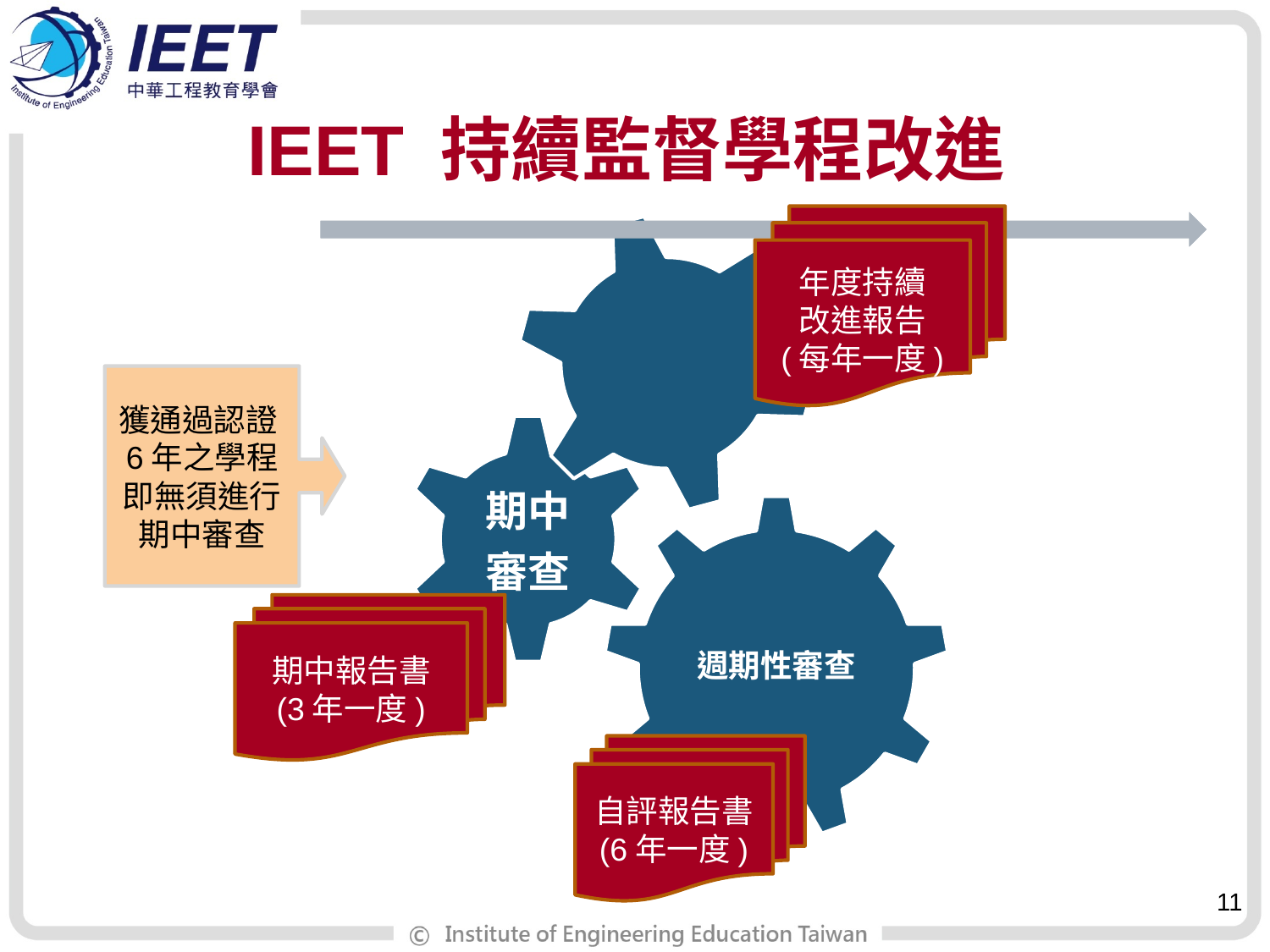

# IEET 持續監督學程改進
年度持續
改進報告
(每年一度)
週期性審查
期中審查
年度持續改進
獲通過認證6年之學程即無須進行期中審查
期中報告書
(3年一度)
自評報告書
(6年一度)
11